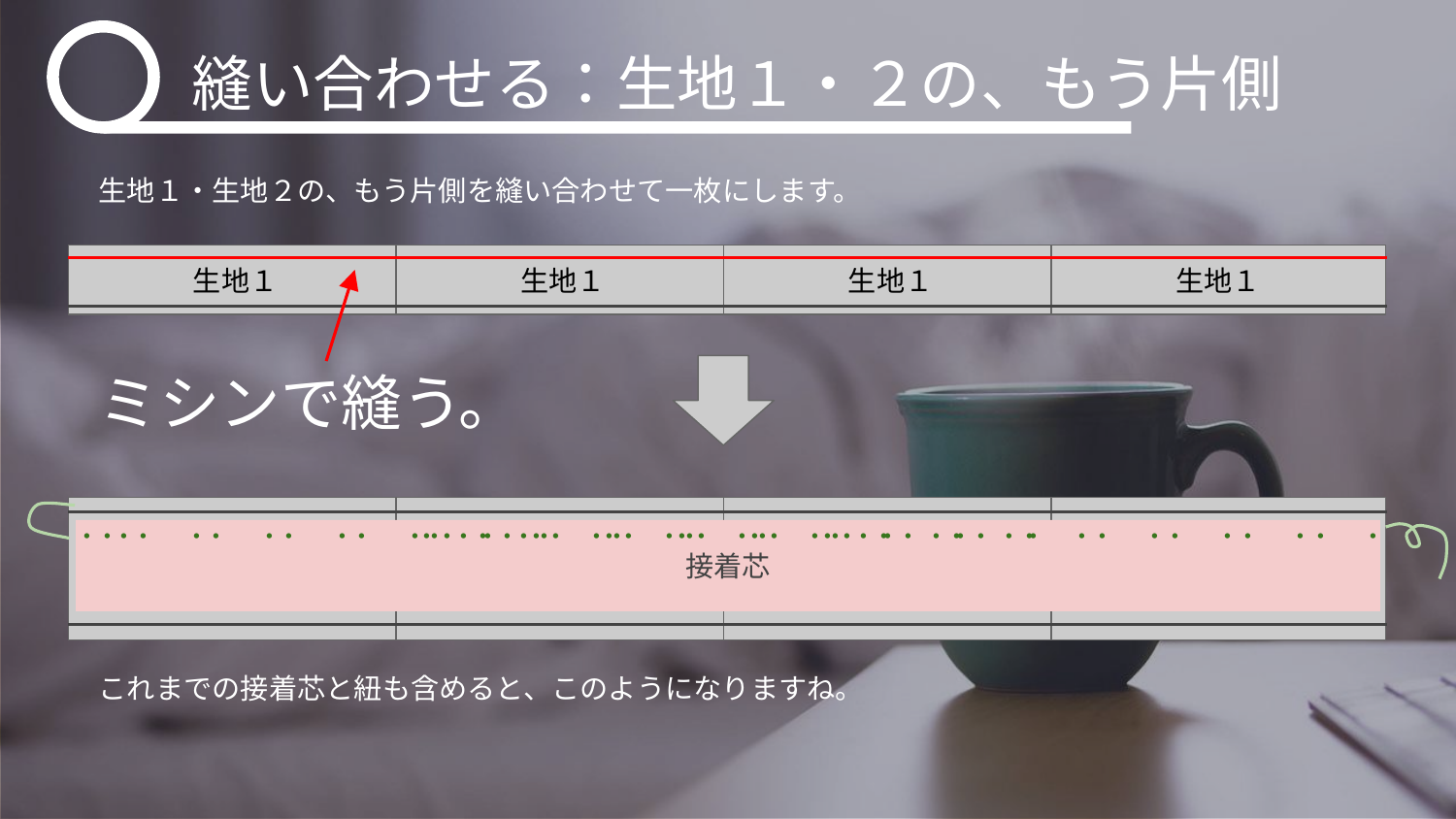

縫い合わせる：生地１・２の、もう片側
生地１・生地２の、もう片側を縫い合わせて一枚にします。
生地１
生地１
生地１
生地１
ミシンで縫う。

生地１
生地１
生地１
生地１

・・
・・
・・
・・
・・
・・
・・
・・
・・
・・
・・
・・
・・
・・
・
・・
・・
・・
・・
・・
・・
・・
・・
・・
・・
・・
・・
・・
・・
・
接着芯

これまでの接着芯と紐も含めると、このようになりますね。